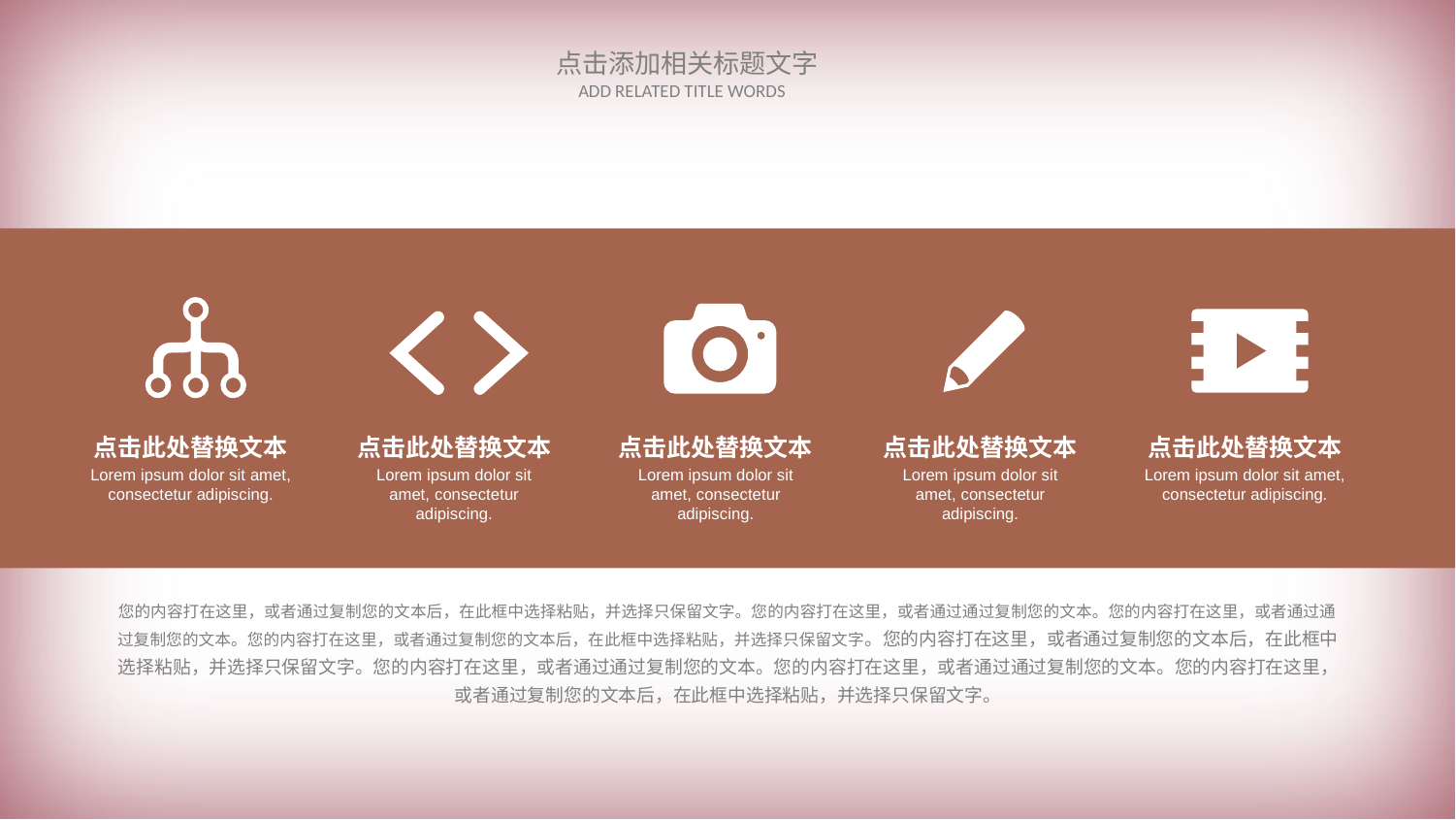

点击此处替换文本
Lorem ipsum dolor sit amet, consectetur adipiscing.
点击此处替换文本
Lorem ipsum dolor sit amet, consectetur adipiscing.
点击此处替换文本
Lorem ipsum dolor sit amet, consectetur adipiscing.
点击此处替换文本
Lorem ipsum dolor sit amet, consectetur adipiscing.
点击此处替换文本
Lorem ipsum dolor sit amet, consectetur adipiscing.
您的内容打在这里，或者通过复制您的文本后，在此框中选择粘贴，并选择只保留文字。您的内容打在这里，或者通过通过复制您的文本。您的内容打在这里，或者通过通过复制您的文本。您的内容打在这里，或者通过复制您的文本后，在此框中选择粘贴，并选择只保留文字。您的内容打在这里，或者通过复制您的文本后，在此框中选择粘贴，并选择只保留文字。您的内容打在这里，或者通过通过复制您的文本。您的内容打在这里，或者通过通过复制您的文本。您的内容打在这里，或者通过复制您的文本后，在此框中选择粘贴，并选择只保留文字。